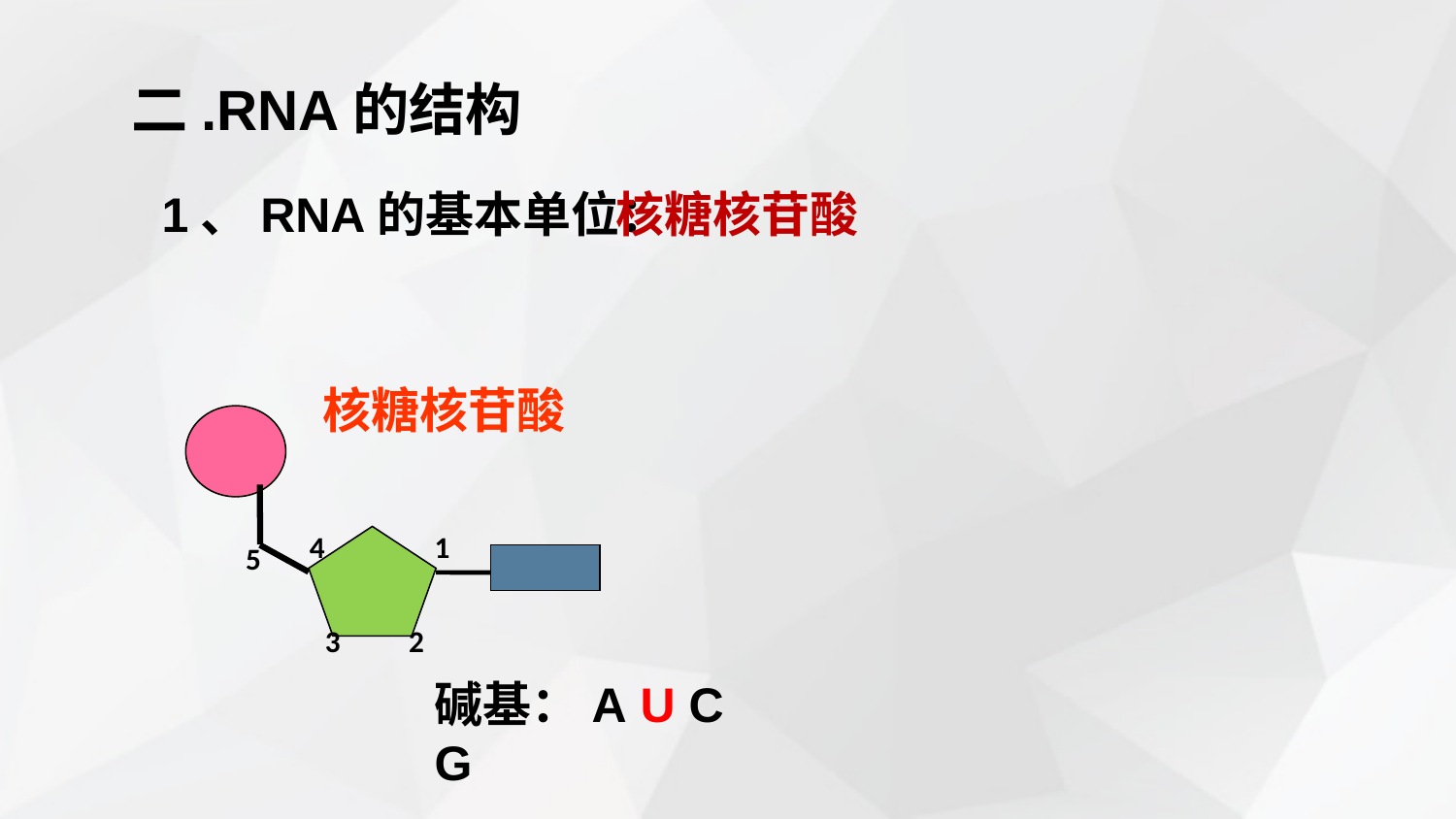

二.RNA的结构
1、RNA的基本单位：
核糖核苷酸
核糖核苷酸

4
1
5
3
2
碱基：A U C G